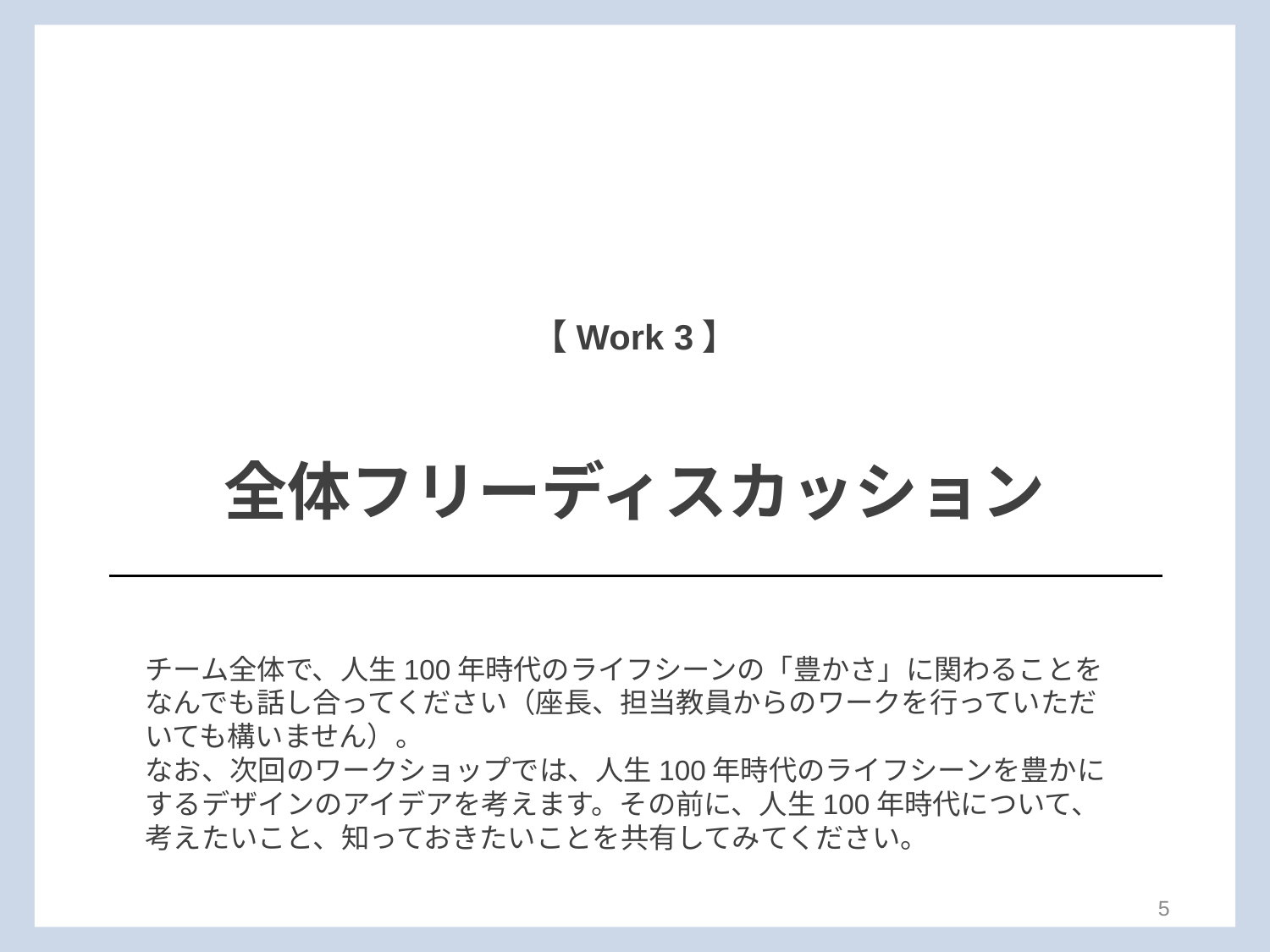

【Work 3】
全体フリーディスカッション
チーム全体で、人生100年時代のライフシーンの「豊かさ」に関わることをなんでも話し合ってください（座長、担当教員からのワークを行っていただいても構いません）。
なお、次回のワークショップでは、人生100年時代のライフシーンを豊かにするデザインのアイデアを考えます。その前に、人生100年時代について、考えたいこと、知っておきたいことを共有してみてください。
5